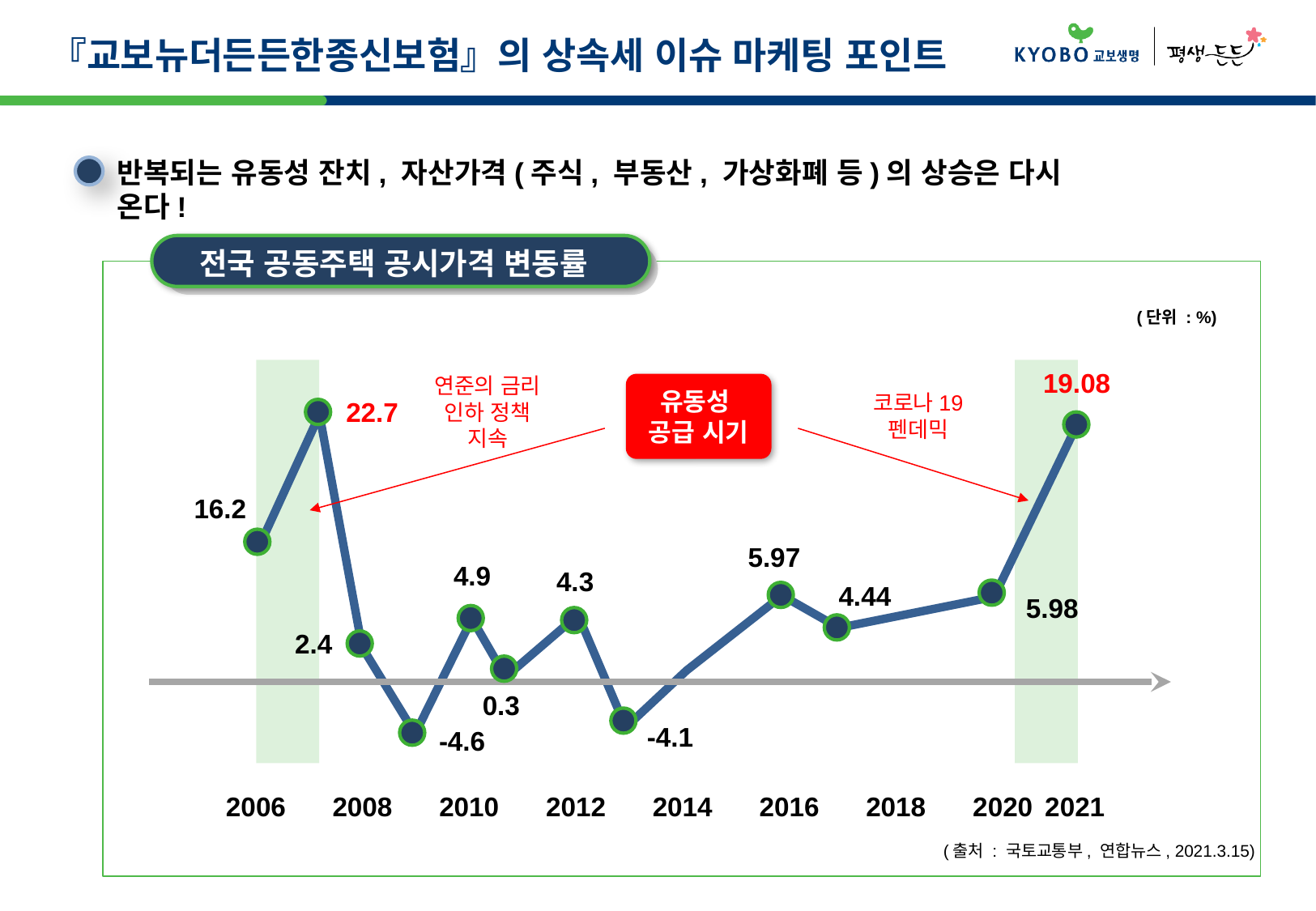

『교보뉴더든든한종신보험』의 상속세 이슈 마케팅 포인트
반복되는 유동성 잔치, 자산가격(주식, 부동산, 가상화폐 등)의 상승은 다시 온다!

전국 공동주택 공시가격 변동률

(단위 : %)

19.08
연준의 금리
인하 정책 지속
유동성
공급 시기
코로나19 펜데믹
22.7

16.2

5.97
4.9
4.3
4.44

5.98

2.4

0.3

-4.1
-4.6

2006
2008
2010
2012
2014
2016
2018
2020
2021
(출처 : 국토교통부, 연합뉴스, 2021.3.15)